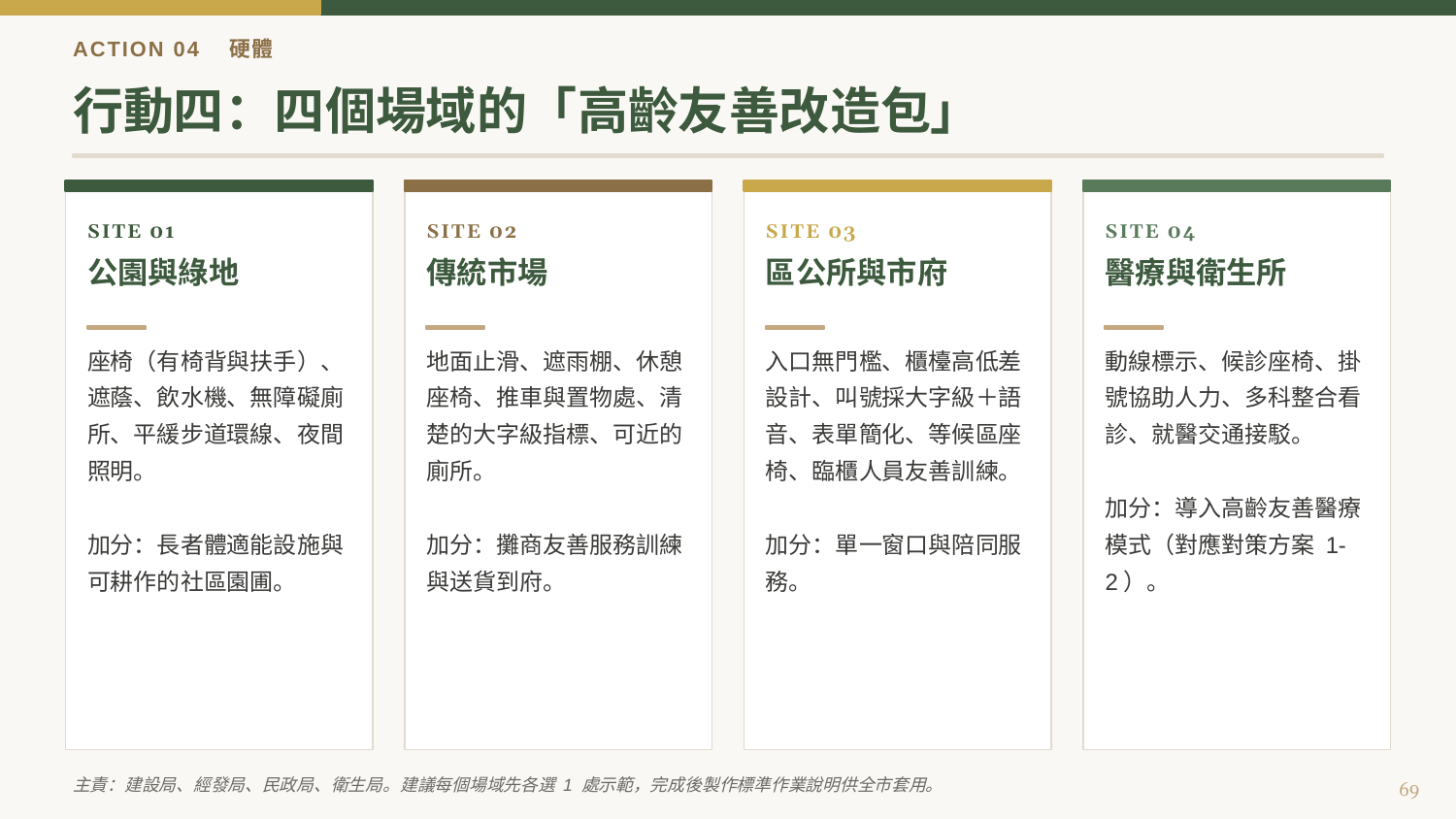

ACTION 04　硬體
行動四：四個場域的「高齡友善改造包」

SITE 01
SITE 02
SITE 03
SITE 04
公園與綠地
傳統市場
區公所與市府
醫療與衛生所

座椅（有椅背與扶手）、遮蔭、飲水機、無障礙廁所、平緩步道環線、夜間照明。

加分：長者體適能設施與可耕作的社區園圃。
地面止滑、遮雨棚、休憩座椅、推車與置物處、清楚的大字級指標、可近的廁所。

加分：攤商友善服務訓練與送貨到府。
入口無門檻、櫃檯高低差設計、叫號採大字級＋語音、表單簡化、等候區座椅、臨櫃人員友善訓練。

加分：單一窗口與陪同服務。
動線標示、候診座椅、掛號協助人力、多科整合看診、就醫交通接駁。

加分：導入高齡友善醫療模式（對應對策方案 1-2）。
主責：建設局、經發局、民政局、衛生局。建議每個場域先各選 1 處示範，完成後製作標準作業說明供全市套用。
69